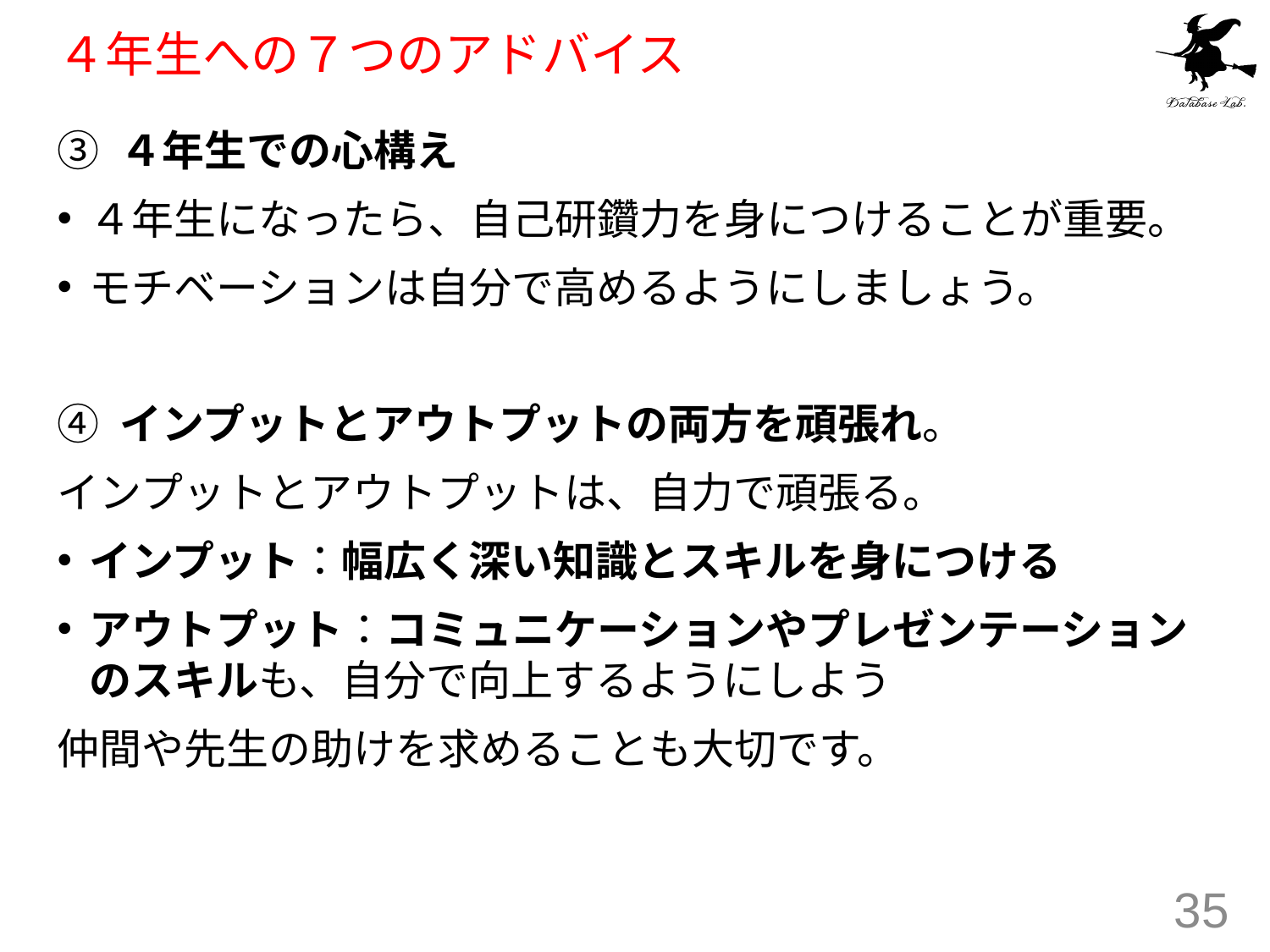

# ４年生への７つのアドバイス
③ ４年生での心構え
４年生になったら、自己研鑽力を身につけることが重要。
モチベーションは自分で高めるようにしましょう。

④ インプットとアウトプットの両方を頑張れ。
インプットとアウトプットは、自力で頑張る。
インプット：幅広く深い知識とスキルを身につける
アウトプット：コミュニケーションやプレゼンテーションのスキルも、自分で向上するようにしよう
仲間や先生の助けを求めることも大切です。

35